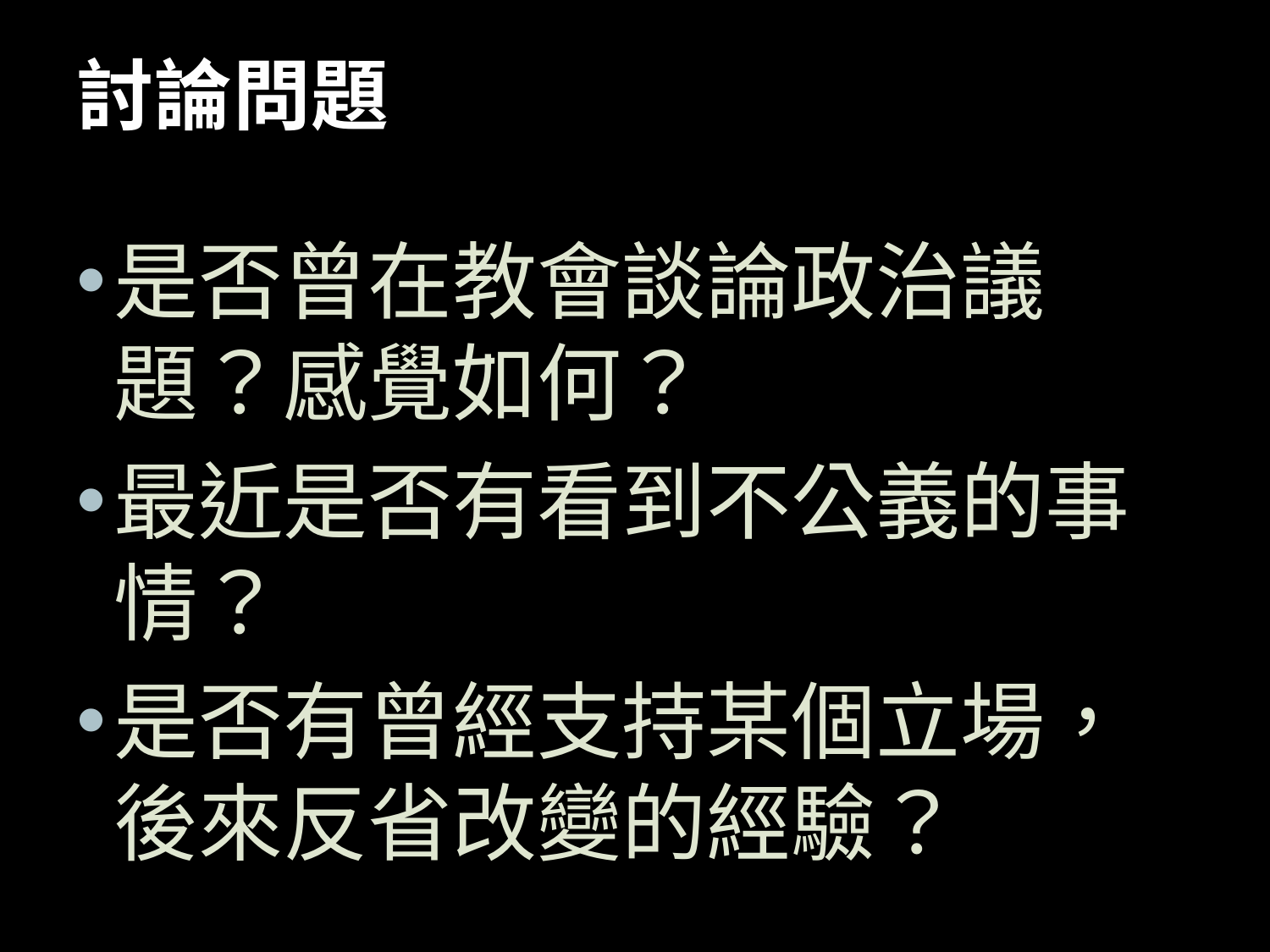

# 討論問題
是否曾在教會談論政治議題？感覺如何？
最近是否有看到不公義的事情？
是否有曾經支持某個立場，後來反省改變的經驗？